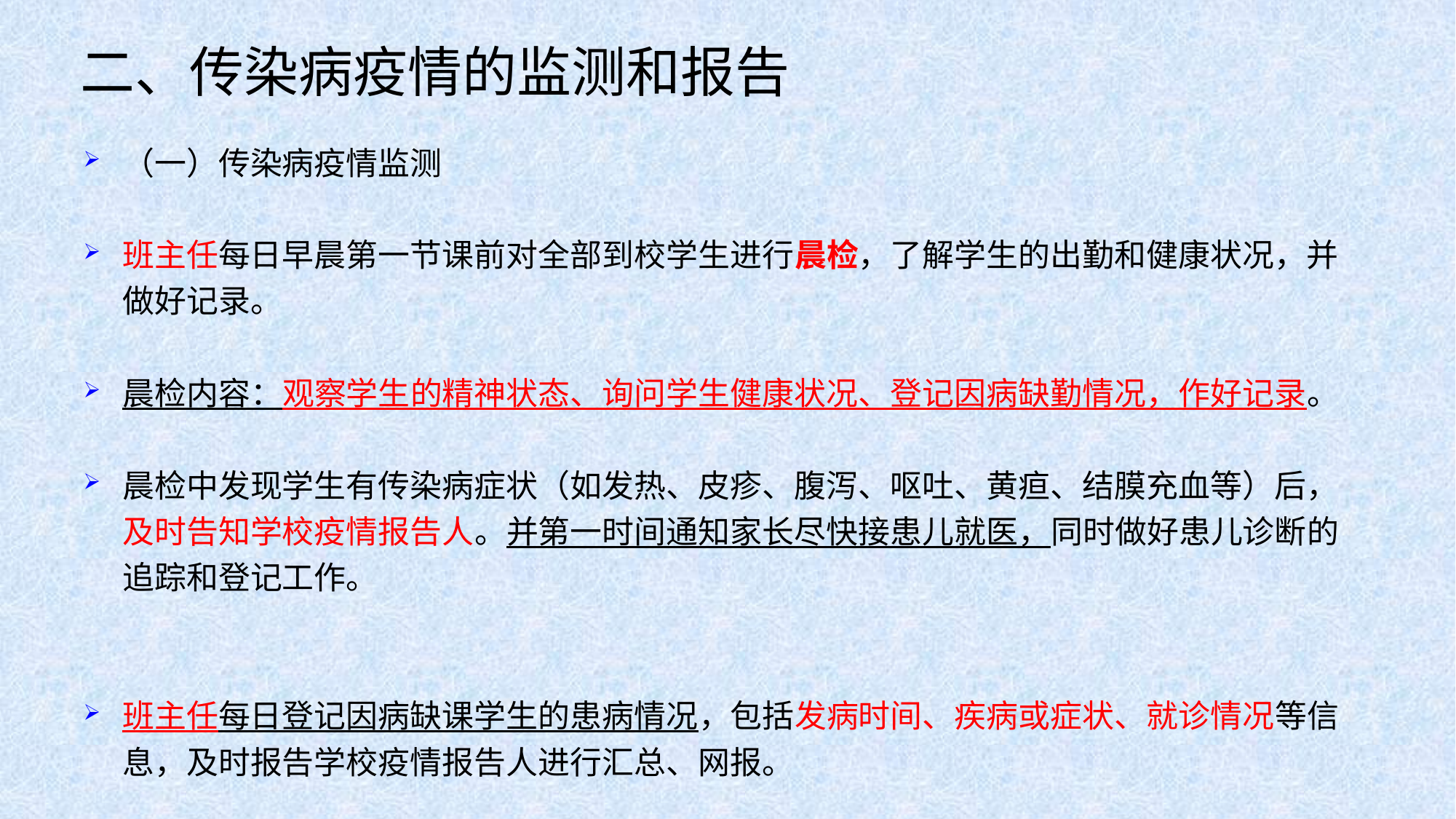

# 二、传染病疫情的监测和报告
（一）传染病疫情监测

班主任每日早晨第一节课前对全部到校学生进行晨检，了解学生的出勤和健康状况，并做好记录。

晨检内容：观察学生的精神状态、询问学生健康状况、登记因病缺勤情况，作好记录。

晨检中发现学生有传染病症状（如发热、皮疹、腹泻、呕吐、黄疸、结膜充血等）后，及时告知学校疫情报告人。并第一时间通知家长尽快接患儿就医，同时做好患儿诊断的追踪和登记工作。

班主任每日登记因病缺课学生的患病情况，包括发病时间、疾病或症状、就诊情况等信息，及时报告学校疫情报告人进行汇总、网报。